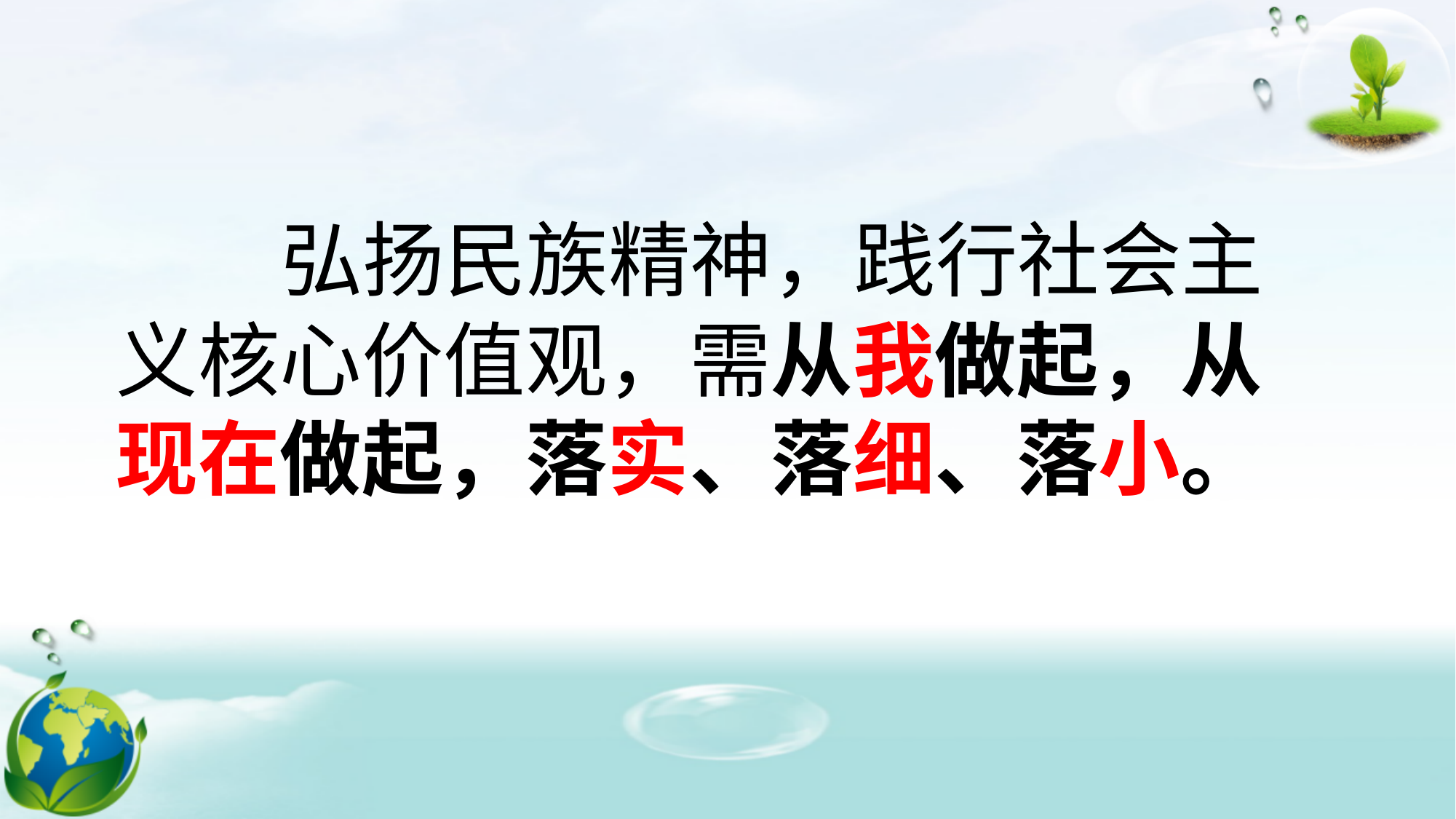

弘扬民族精神，践行社会主义核心价值观，需从我做起，从现在做起，落实、落细、落小。